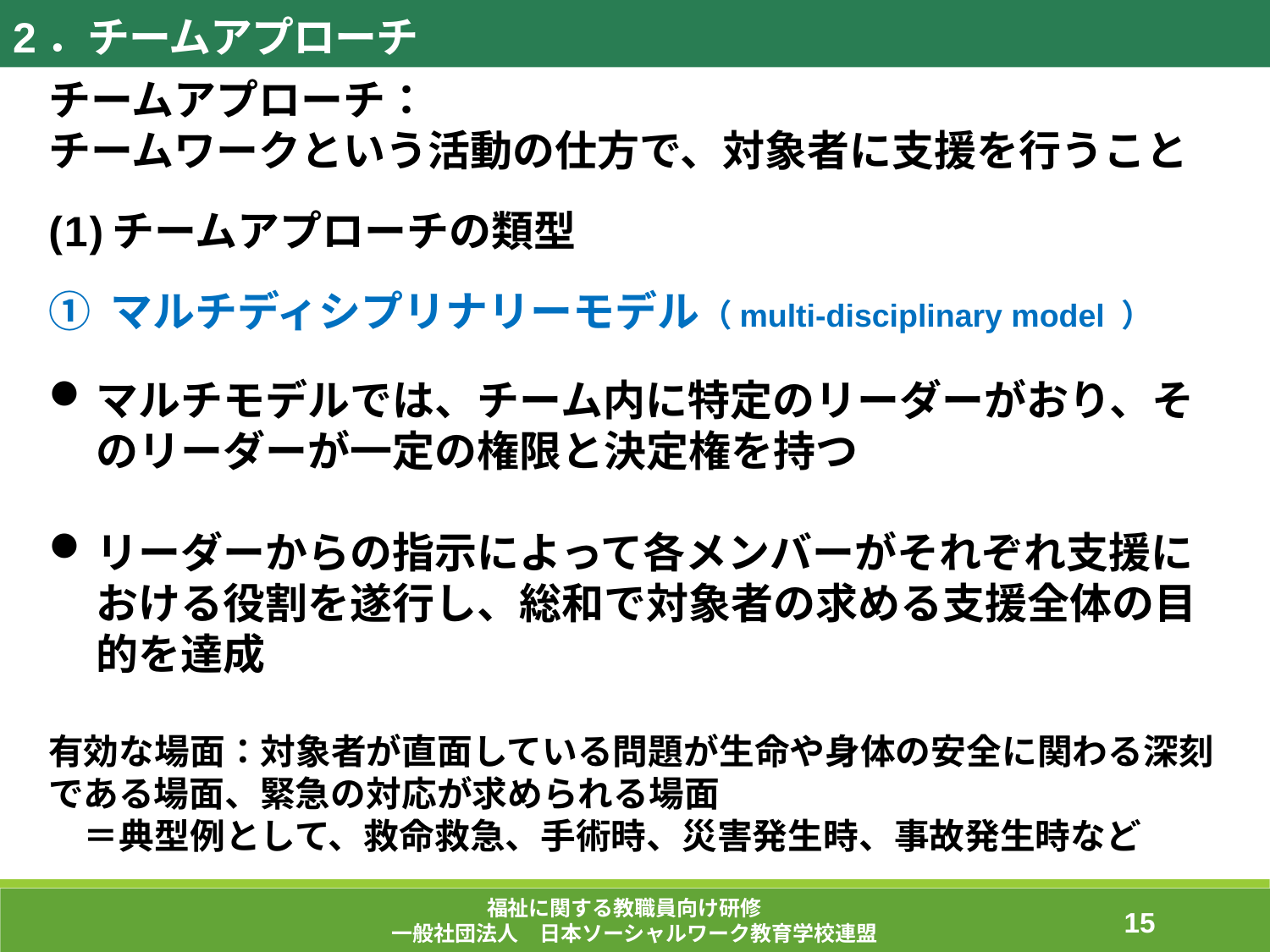

2．チームアプローチ
チームアプローチ：
チームワークという活動の仕方で、対象者に支援を行うこと

チームアプローチの類型

① マルチディシプリナリーモデル（multi-disciplinary model ）

マルチモデルでは、チーム内に特定のリーダーがおり、そのリーダーが一定の権限と決定権を持つ

リーダーからの指示によって各メンバーがそれぞれ支援における役割を遂行し、総和で対象者の求める支援全体の目的を達成

有効な場面：対象者が直面している問題が生命や身体の安全に関わる深刻である場面、緊急の対応が求められる場面
　＝典型例として、救命救急、手術時、災害発生時、事故発生時など

福祉に関する教職員向け研修
一般社団法人　日本ソーシャルワーク教育学校連盟
15